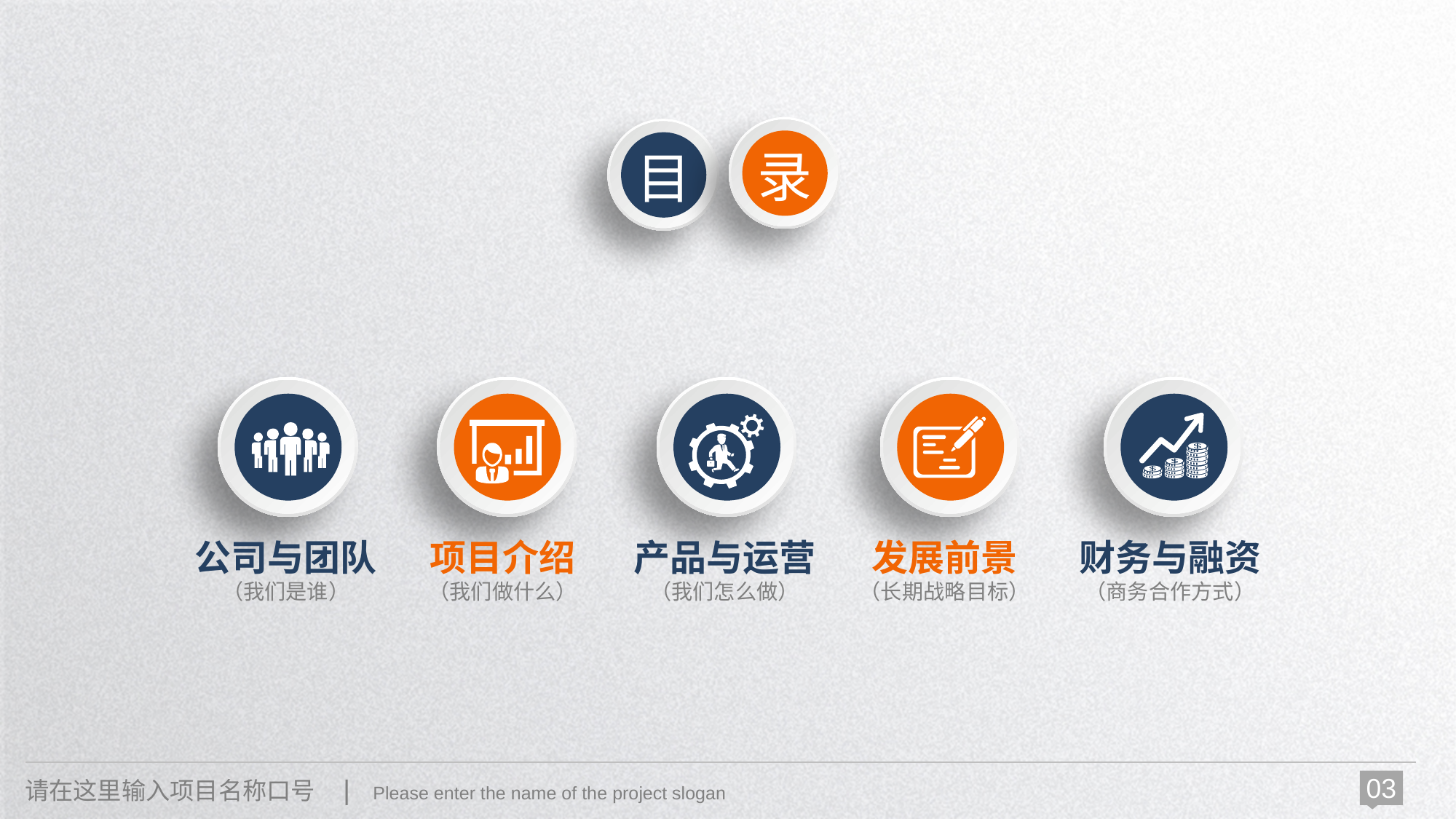

录

目

公司与团队
（我们是谁）
项目介绍
（我们做什么）
产品与运营
（我们怎么做）
发展前景
（长期战略目标）
财务与融资
（商务合作方式）
请在这里输入项目名称口号    |   Please enter the name of the project slogan
03